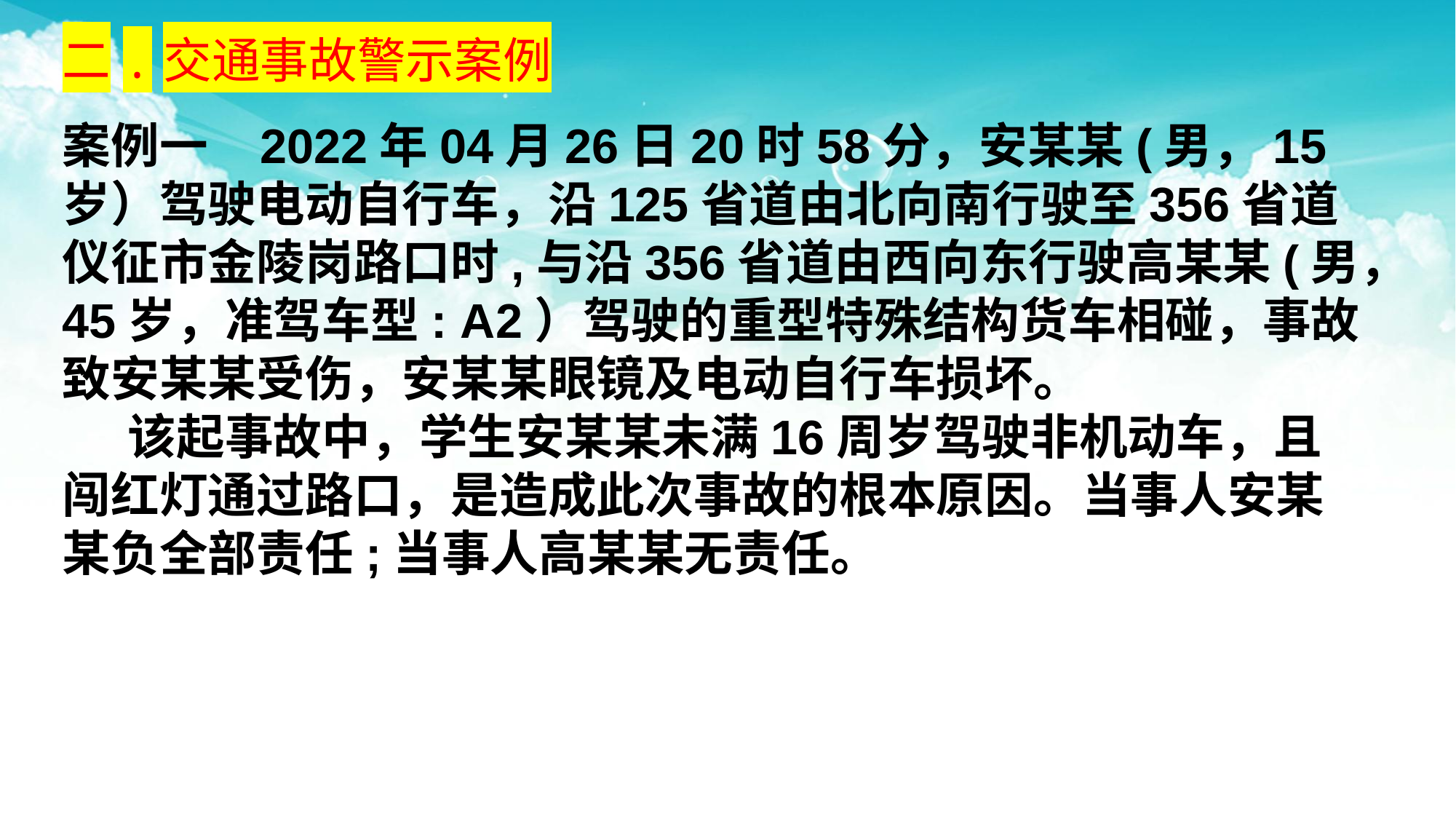

二.交通事故警示案例
案例一   2022年04月26日20时58分，安某某(男，15岁）驾驶电动自行车，沿125省道由北向南行驶至356省道仪征市金陵岗路口时,与沿356省道由西向东行驶高某某(男，45岁，准驾车型: A2）驾驶的重型特殊结构货车相碰，事故致安某某受伤，安某某眼镜及电动自行车损坏。
    该起事故中，学生安某某未满16周岁驾驶非机动车，且闯红灯通过路口，是造成此次事故的根本原因。当事人安某某负全部责任;当事人高某某无责任。